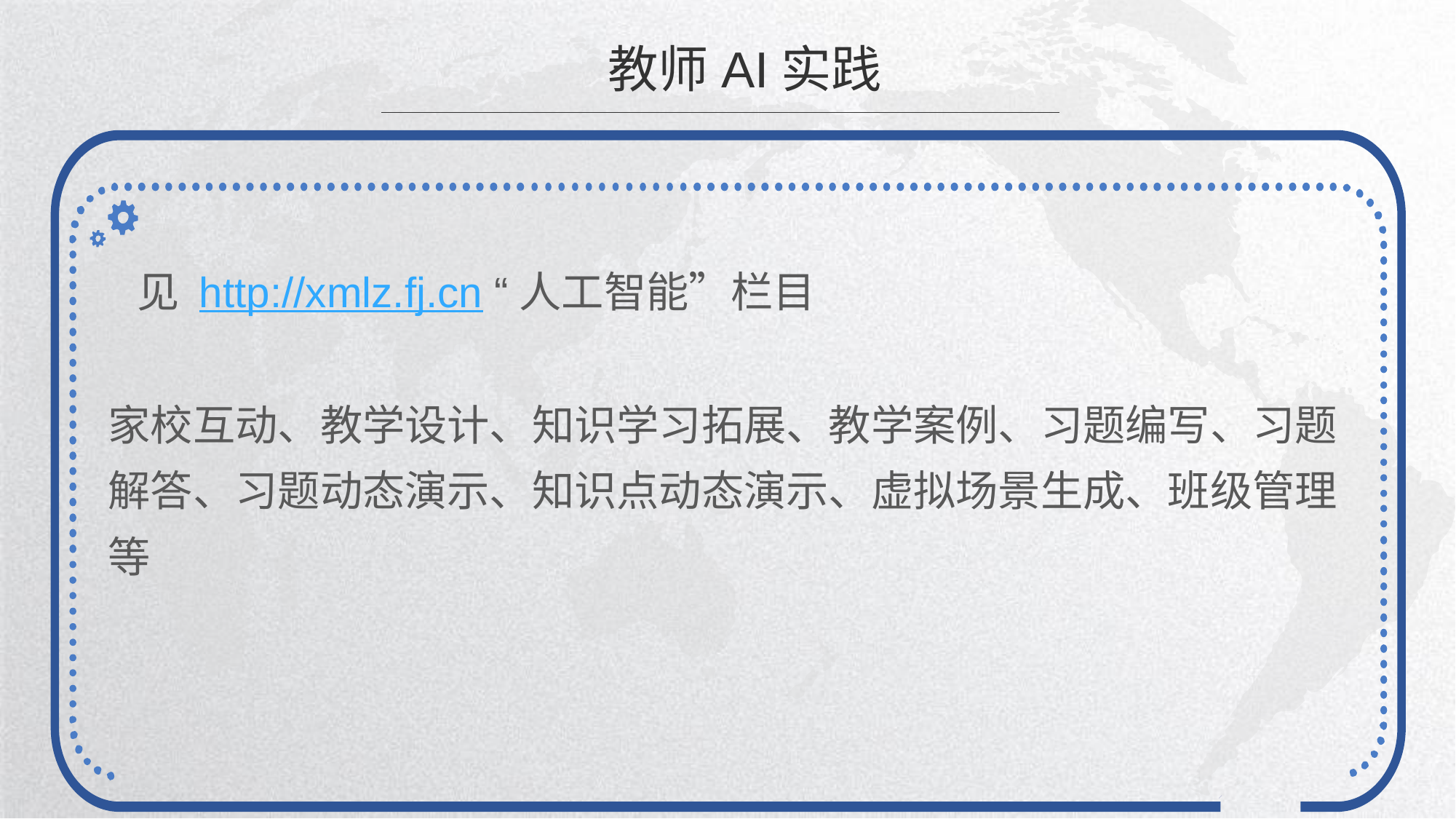

教师AI实践

  见 http://xmlz.fj.cn “人工智能”栏目

家校互动、教学设计、知识学习拓展、教学案例、习题编写、习题解答、习题动态演示、知识点动态演示、虚拟场景生成、班级管理等